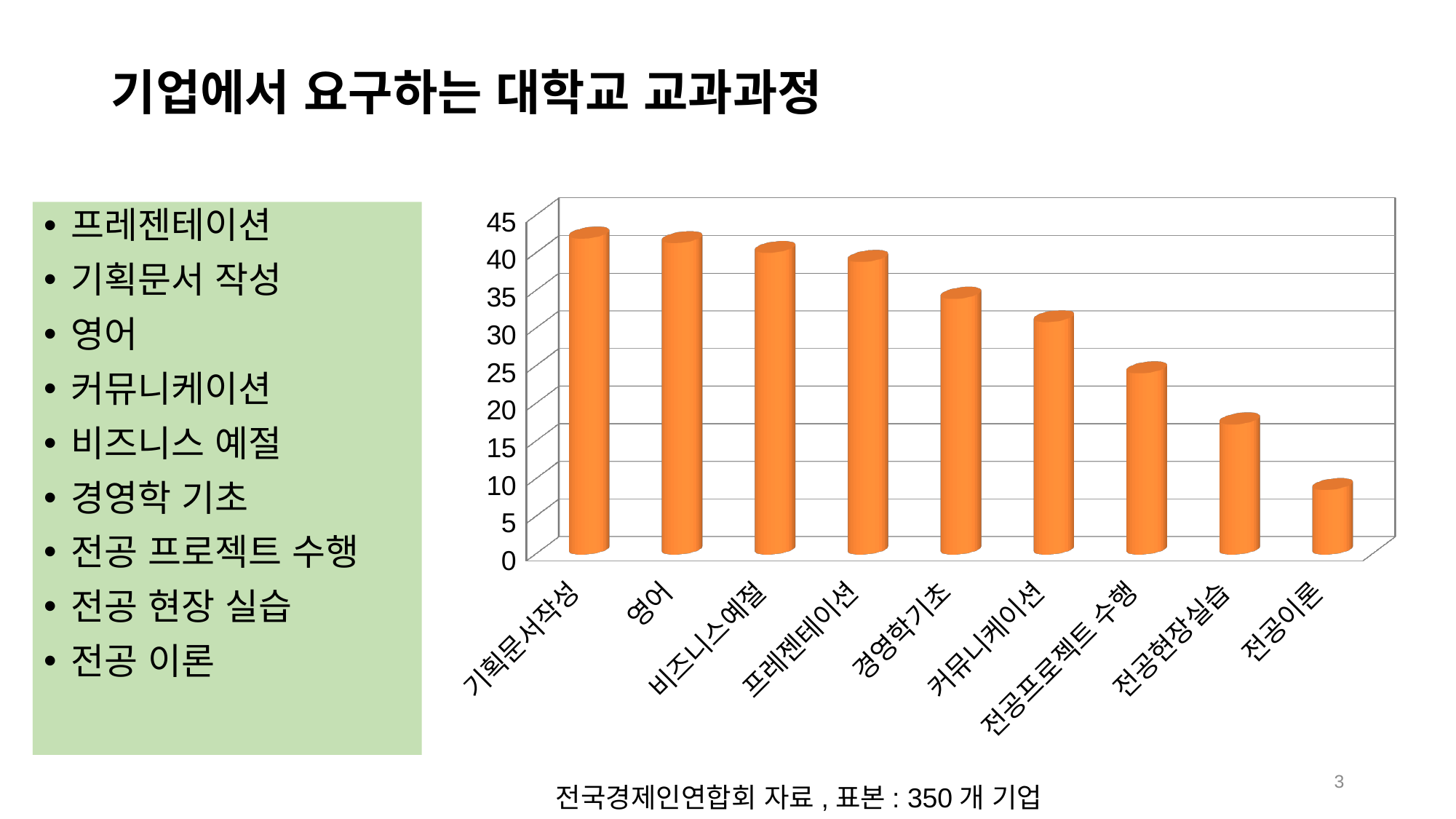

# 기업에서 요구하는 대학교 교과과정

[unsupported chart]

프레젠테이션
기획문서 작성
영어
커뮤니케이션
비즈니스 예절
경영학 기초
전공 프로젝트 수행
전공 현장 실습
전공 이론
3
전국경제인연합회 자료,표본: 350개 기업